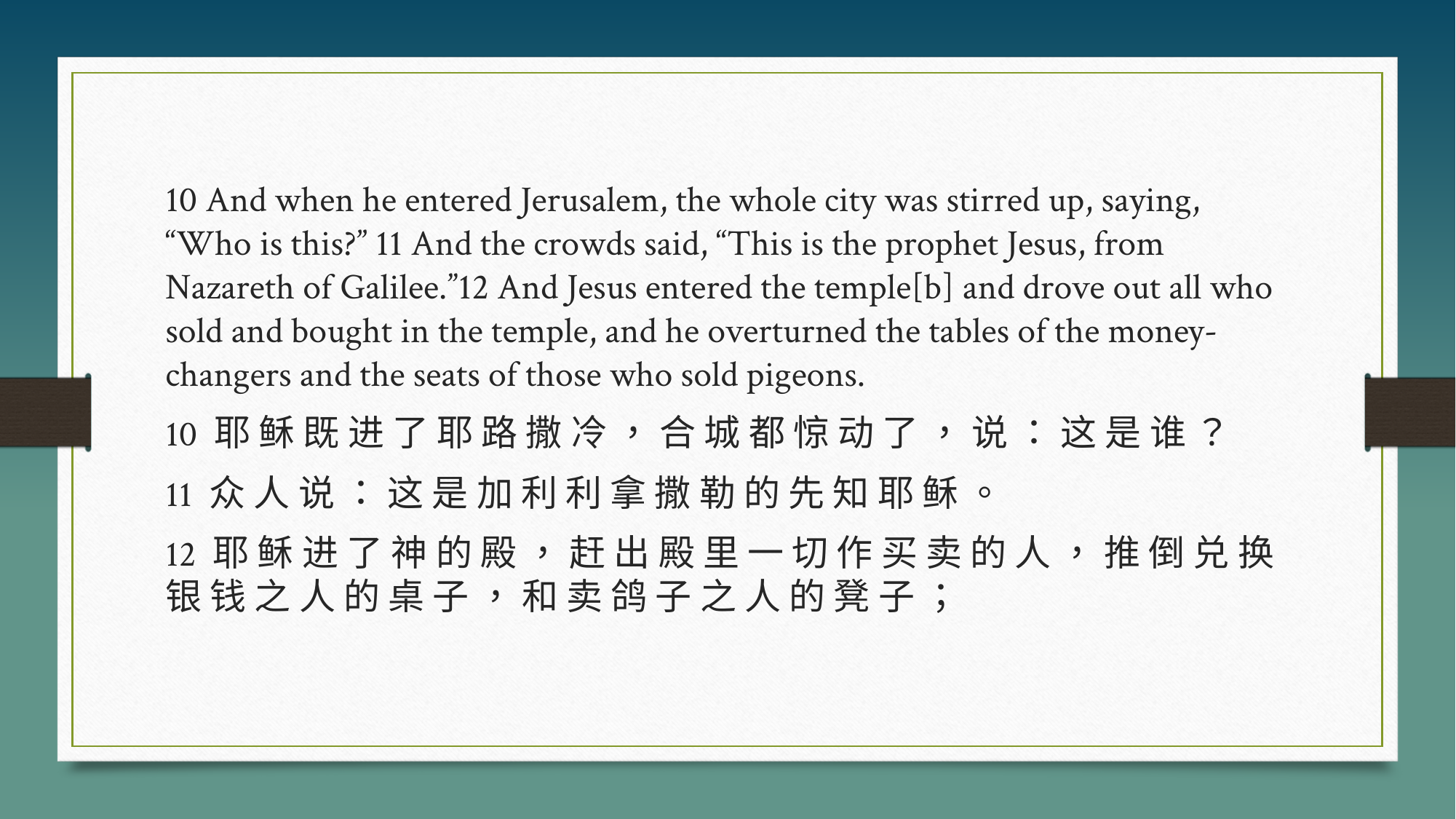

10 And when he entered Jerusalem, the whole city was stirred up, saying, “Who is this?” 11 And the crowds said, “This is the prophet Jesus, from Nazareth of Galilee.”12 And Jesus entered the temple[b] and drove out all who sold and bought in the temple, and he overturned the tables of the money-changers and the seats of those who sold pigeons.
10 耶 稣 既 进 了 耶 路 撒 冷 ， 合 城 都 惊 动 了 ， 说 ： 这 是 谁 ？
11 众 人 说 ： 这 是 加 利 利 拿 撒 勒 的 先 知 耶 稣 。
12 耶 稣 进 了 神 的 殿 ， 赶 出 殿 里 一 切 作 买 卖 的 人 ， 推 倒 兑 换 银 钱 之 人 的 桌 子 ， 和 卖 鸽 子 之 人 的 凳 子 ；